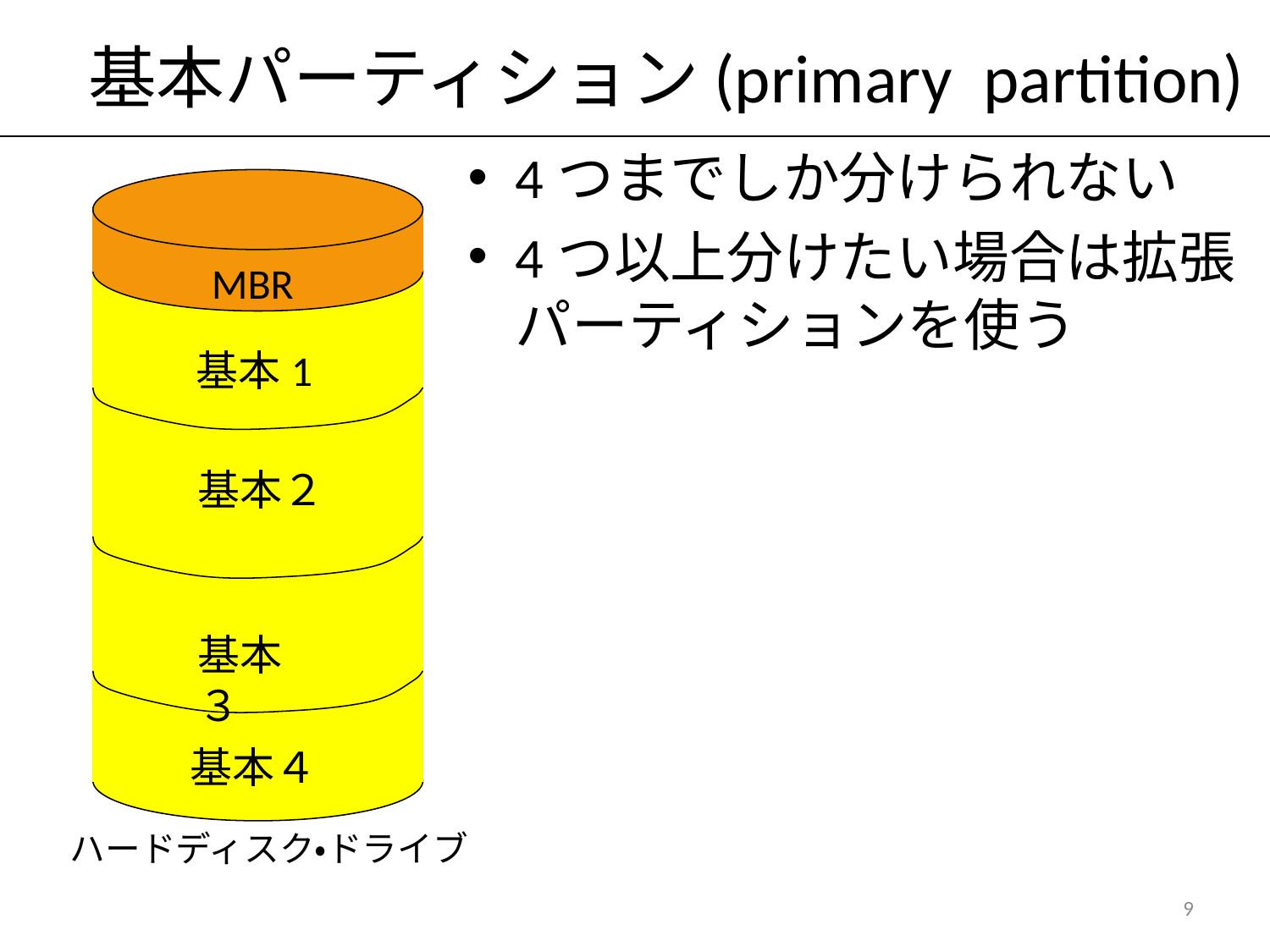

# 基本パーティション(primary  partition)
4つまでしか分けられない
4つ以上分けたい場合は拡張パーティションを使う

MBR
基本1

基本２

基本３

基本４

ハードディスク・ドライブ
9